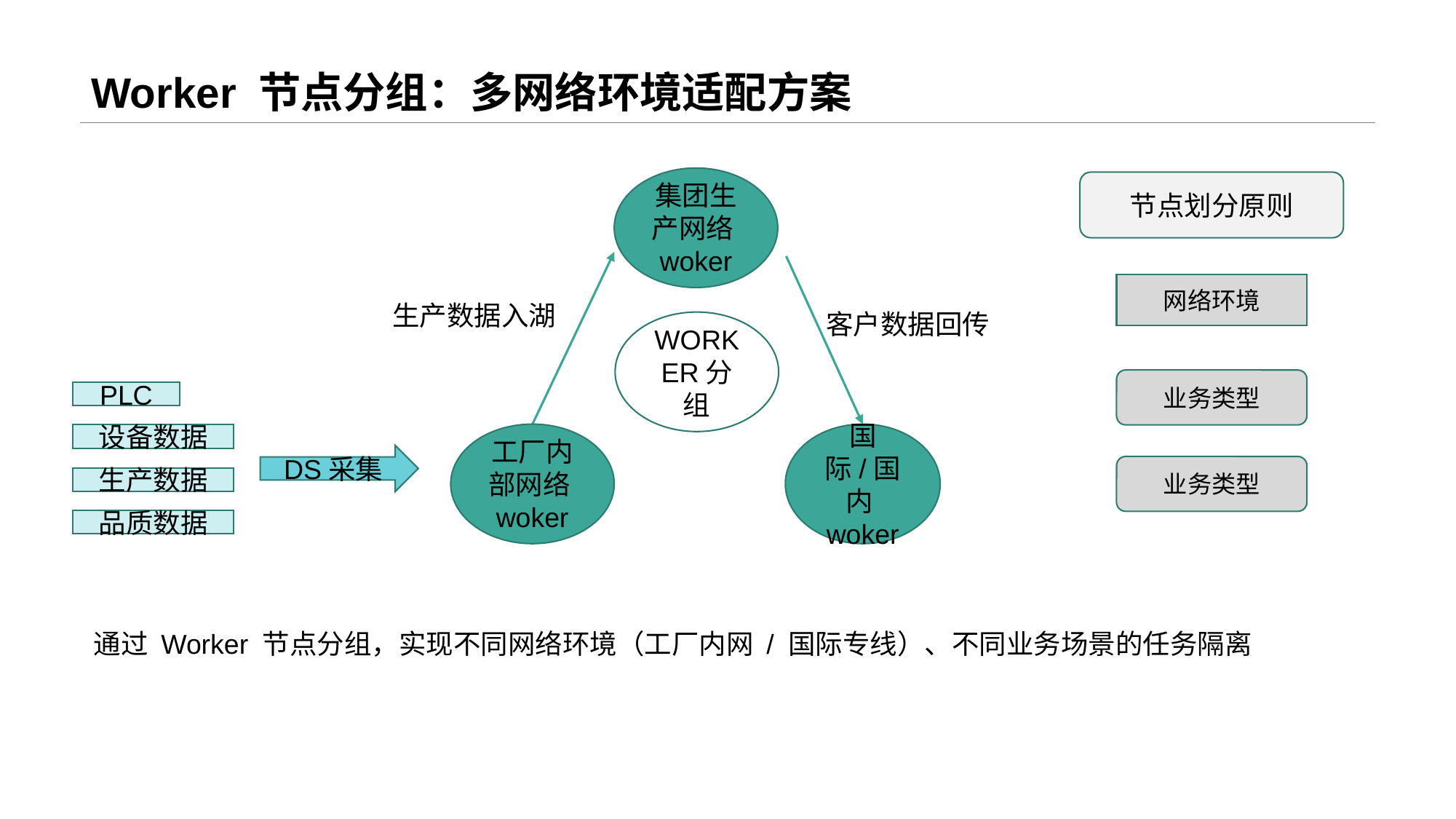

# Worker 节点分组：多网络环境适配方案
集团生产网络woker
WORKER分组
工厂内部网络woker
国际/国内woker
生产数据入湖
客户数据回传
节点划分原则
网络环境
业务类型
业务类型
PLC
设备数据
生产数据
品质数据
DS采集
通过 Worker 节点分组，实现不同网络环境（工厂内网 / 国际专线）、不同业务场景的任务隔离
8